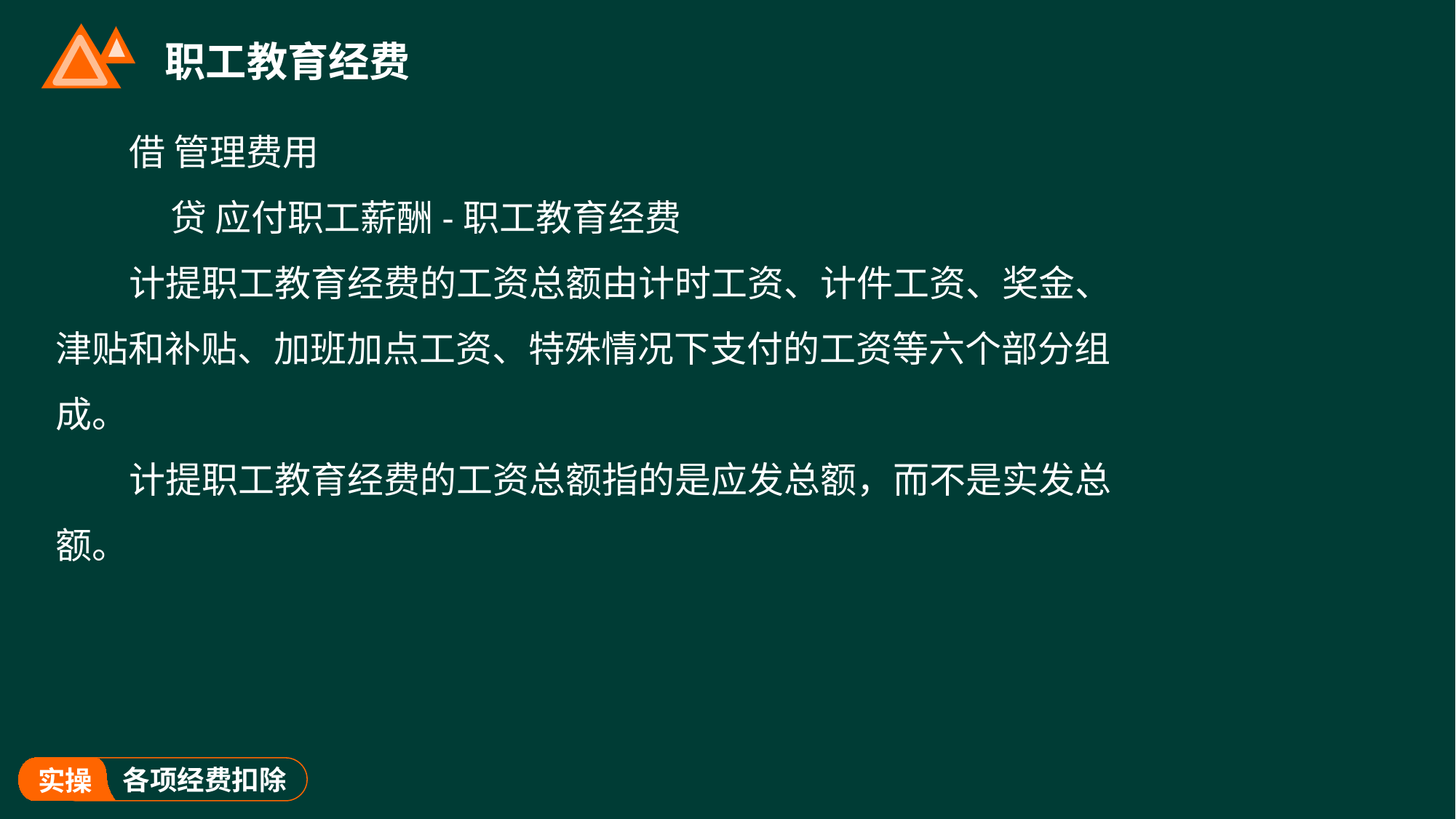

# 职工教育经费
借 管理费用
    贷 应付职工薪酬-职工教育经费
计提职工教育经费的工资总额由计时工资、计件工资、奖金、津贴和补贴、加班加点工资、特殊情况下支付的工资等六个部分组成。
计提职工教育经费的工资总额指的是应发总额，而不是实发总额。